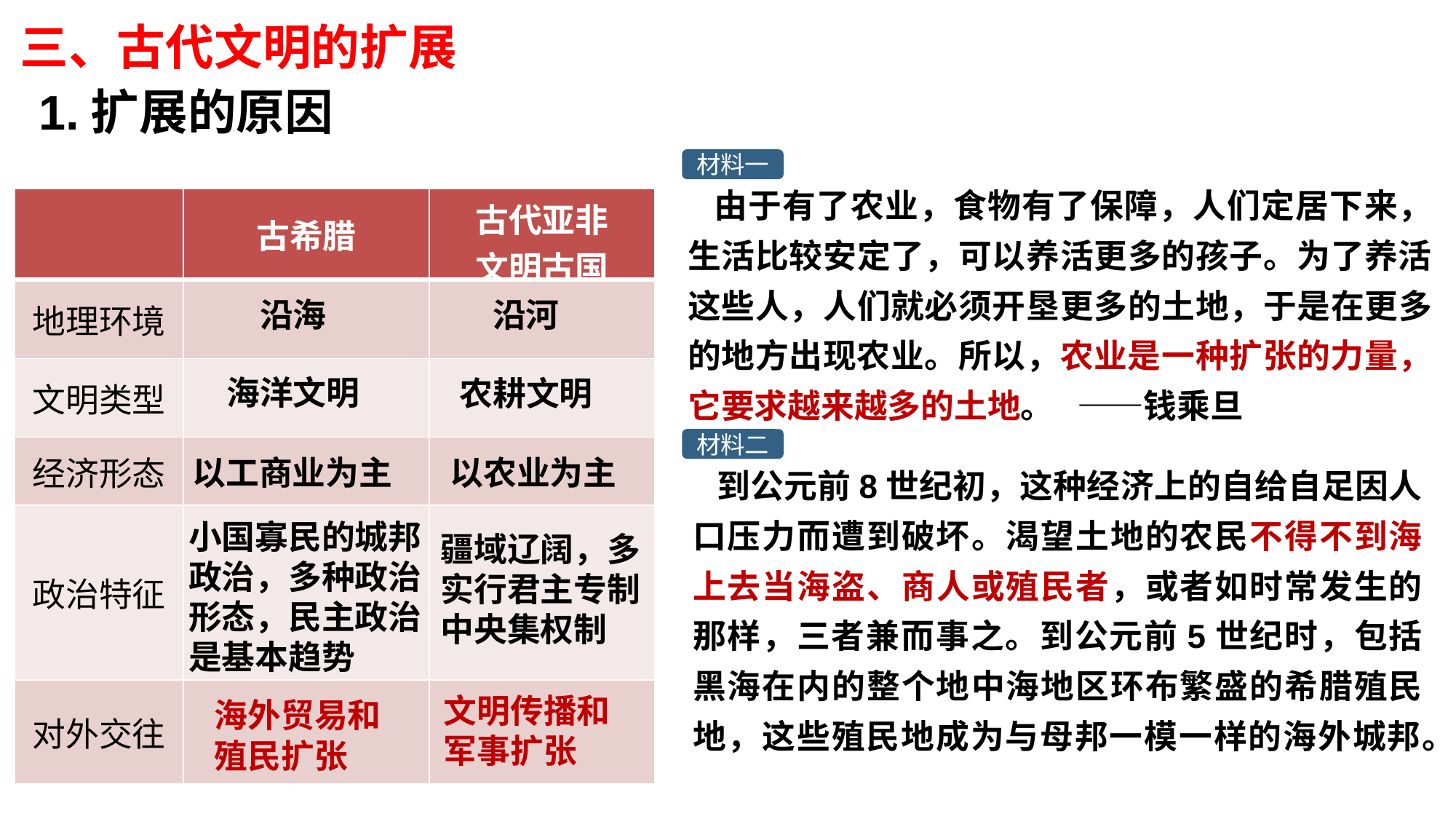

三、古代文明的扩展
1.扩展的原因
材料一
  由于有了农业，食物有了保障，人们定居下来，生活比较安定了，可以养活更多的孩子。为了养活这些人，人们就必须开垦更多的土地，于是在更多的地方出现农业。所以，农业是一种扩张的力量，它要求越来越多的土地。   ——钱乘旦
|  | 古希腊 | 古代亚非 文明古国 |
| --- | --- | --- |
| 地理环境 |  |  |
| 文明类型 |  |  |
| 经济形态 |  |  |
| 政治特征 |  |  |
| 对外交往 |  |  |
沿海
沿河
海洋文明
农耕文明
材料二
以工商业为主
以农业为主
  到公元前8世纪初，这种经济上的自给自足因人口压力而遭到破坏。渴望土地的农民不得不到海上去当海盗、商人或殖民者，或者如时常发生的那样，三者兼而事之。到公元前5世纪时，包括黑海在内的整个地中海地区环布繁盛的希腊殖民地，这些殖民地成为与母邦一模一样的海外城邦。
——斯塔夫里阿诺斯 《全球通史》
小国寡民的城邦政治，多种政治形态，民主政治是基本趋势
疆域辽阔，多实行君主专制中央集权制
文明传播和军事扩张
海外贸易和殖民扩张